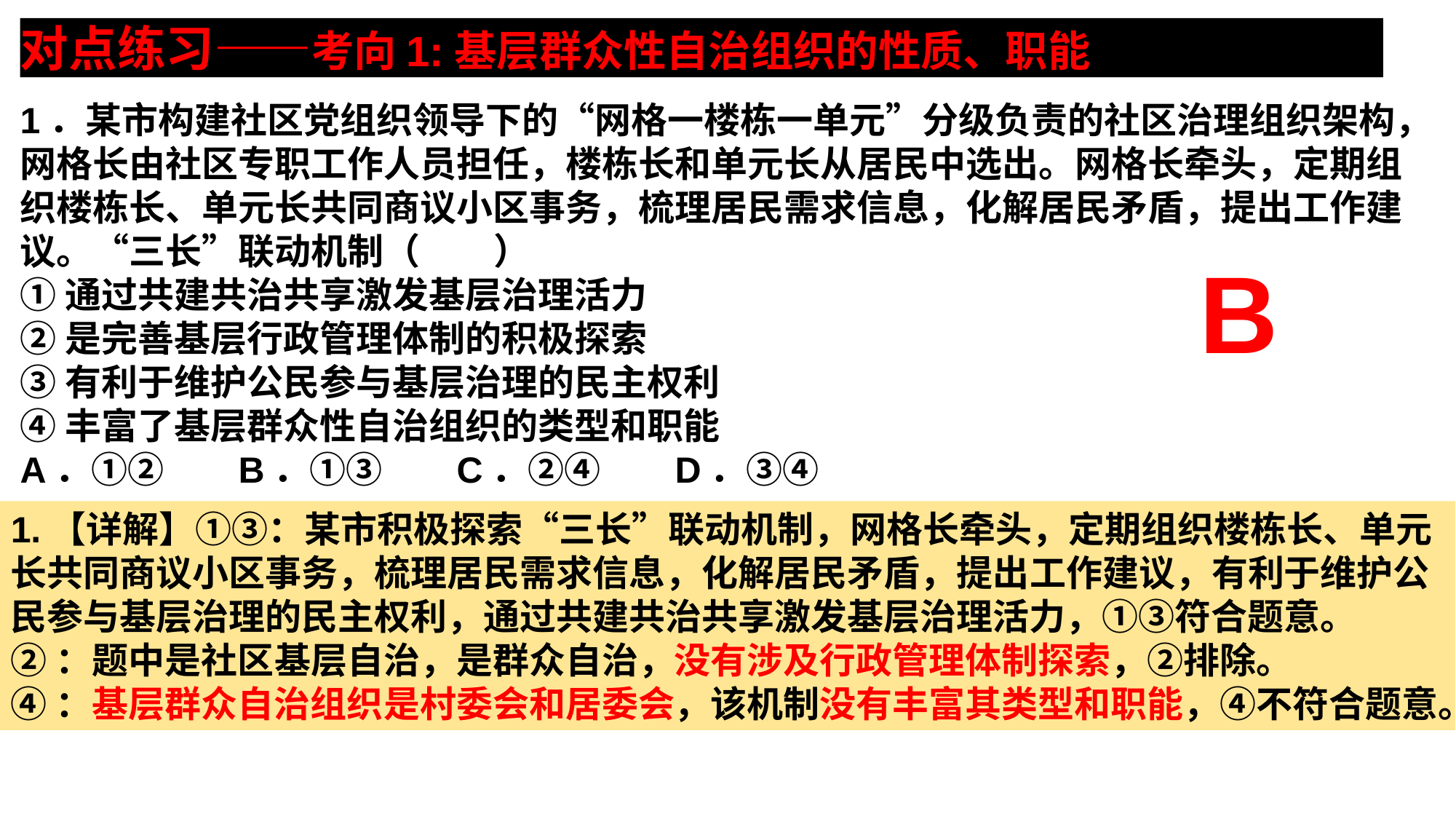

对点练习——考向1:基层群众性自治组织的性质、职能
1．某市构建社区党组织领导下的“网格一楼栋一单元”分级负责的社区治理组织架构，网格长由社区专职工作人员担任，楼栋长和单元长从居民中选出。网格长牵头，定期组织楼栋长、单元长共同商议小区事务，梳理居民需求信息，化解居民矛盾，提出工作建议。“三长”联动机制（         ）
①通过共建共治共享激发基层治理活力
②是完善基层行政管理体制的积极探索
③有利于维护公民参与基层治理的民主权利
④丰富了基层群众性自治组织的类型和职能
A．①②	B．①③	C．②④	D．③④
B
1.【详解】①③：某市积极探索“三长”联动机制，网格长牵头，定期组织楼栋长、单元长共同商议小区事务，梳理居民需求信息，化解居民矛盾，提出工作建议，有利于维护公民参与基层治理的民主权利，通过共建共治共享激发基层治理活力，①③符合题意。
②：题中是社区基层自治，是群众自治，没有涉及行政管理体制探索，②排除。
④：基层群众自治组织是村委会和居委会，该机制没有丰富其类型和职能，④不符合题意。